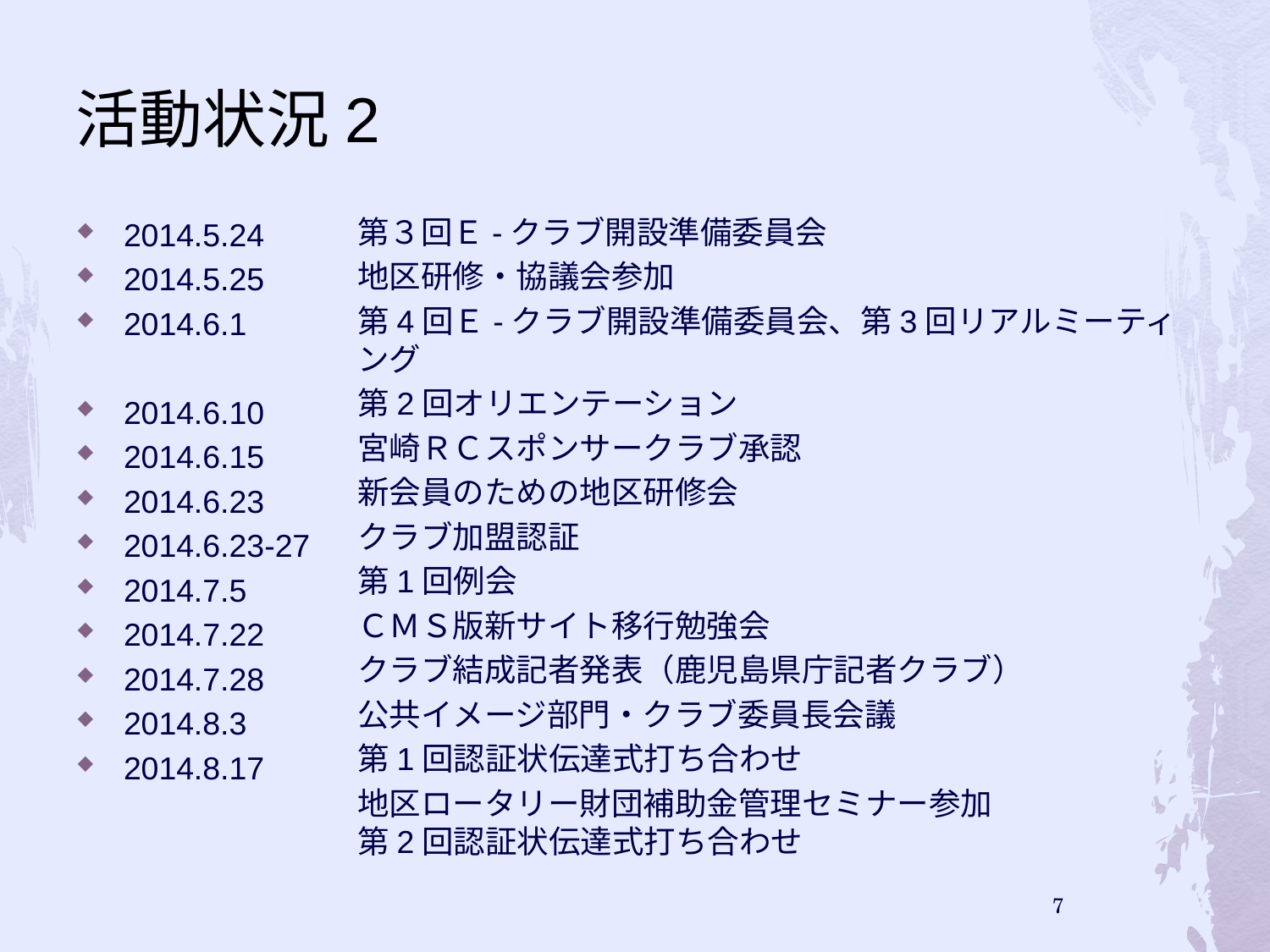

# 活動状況2
第３回Ｅ-クラブ開設準備委員会
地区研修・協議会参加
第4回Ｅ-クラブ開設準備委員会、第3回リアルミーティング
第2回オリエンテーション
宮崎ＲＣスポンサークラブ承認
新会員のための地区研修会
クラブ加盟認証
第1回例会
ＣＭＳ版新サイト移行勉強会
クラブ結成記者発表（鹿児島県庁記者クラブ）
公共イメージ部門・クラブ委員長会議
第1回認証状伝達式打ち合わせ
地区ロータリー財団補助金管理セミナー参加
第2回認証状伝達式打ち合わせ

2014.5.24
2014.5.25
2014.6.1

2014.6.10
2014.6.15
2014.6.23
2014.6.23-27
2014.7.5
2014.7.22
2014.7.28
2014.8.3
2014.8.17

7